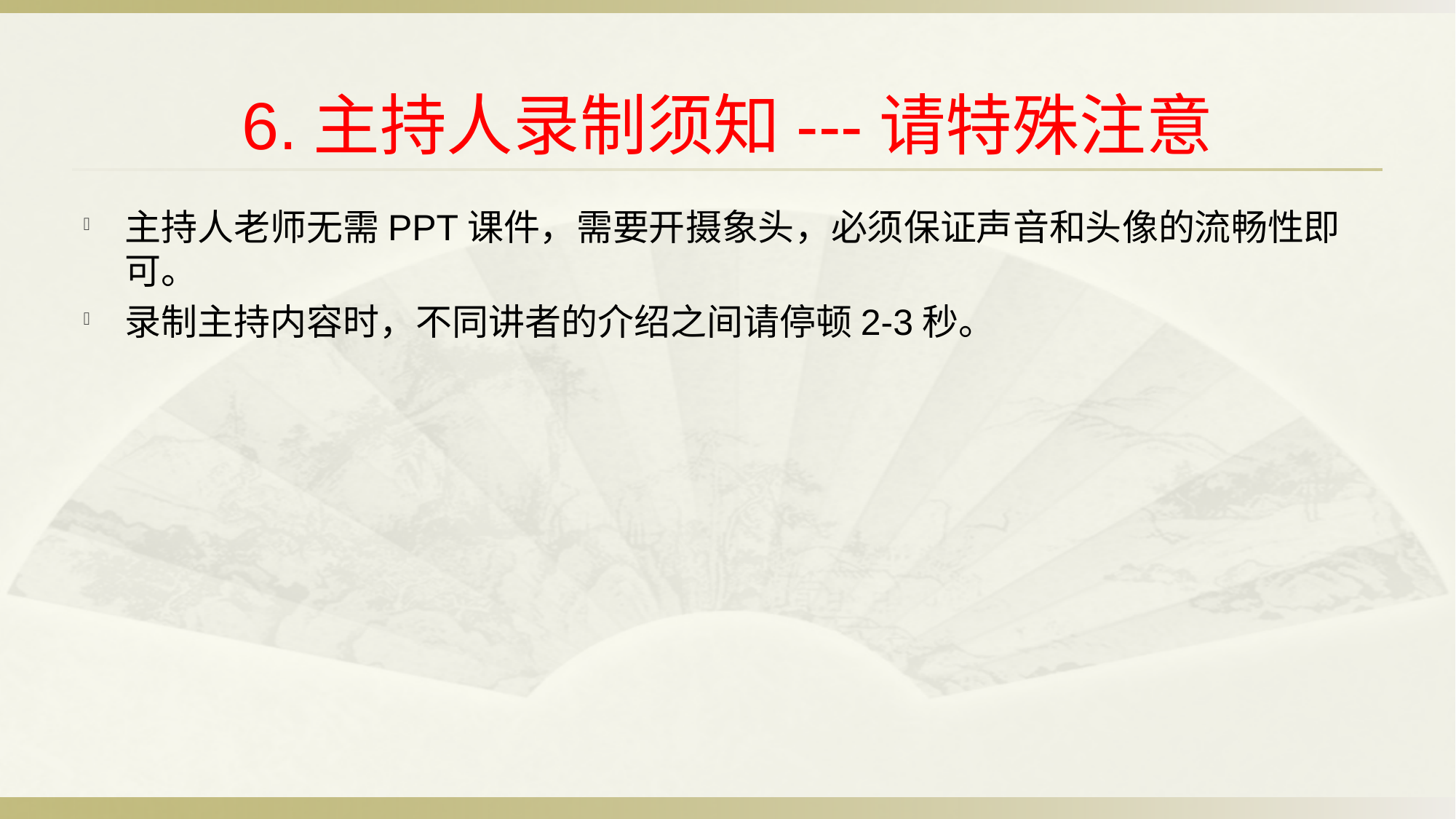

6.主持人录制须知---请特殊注意
主持人老师无需PPT课件，需要开摄象头，必须保证声音和头像的流畅性即可。
录制主持内容时，不同讲者的介绍之间请停顿2-3秒。